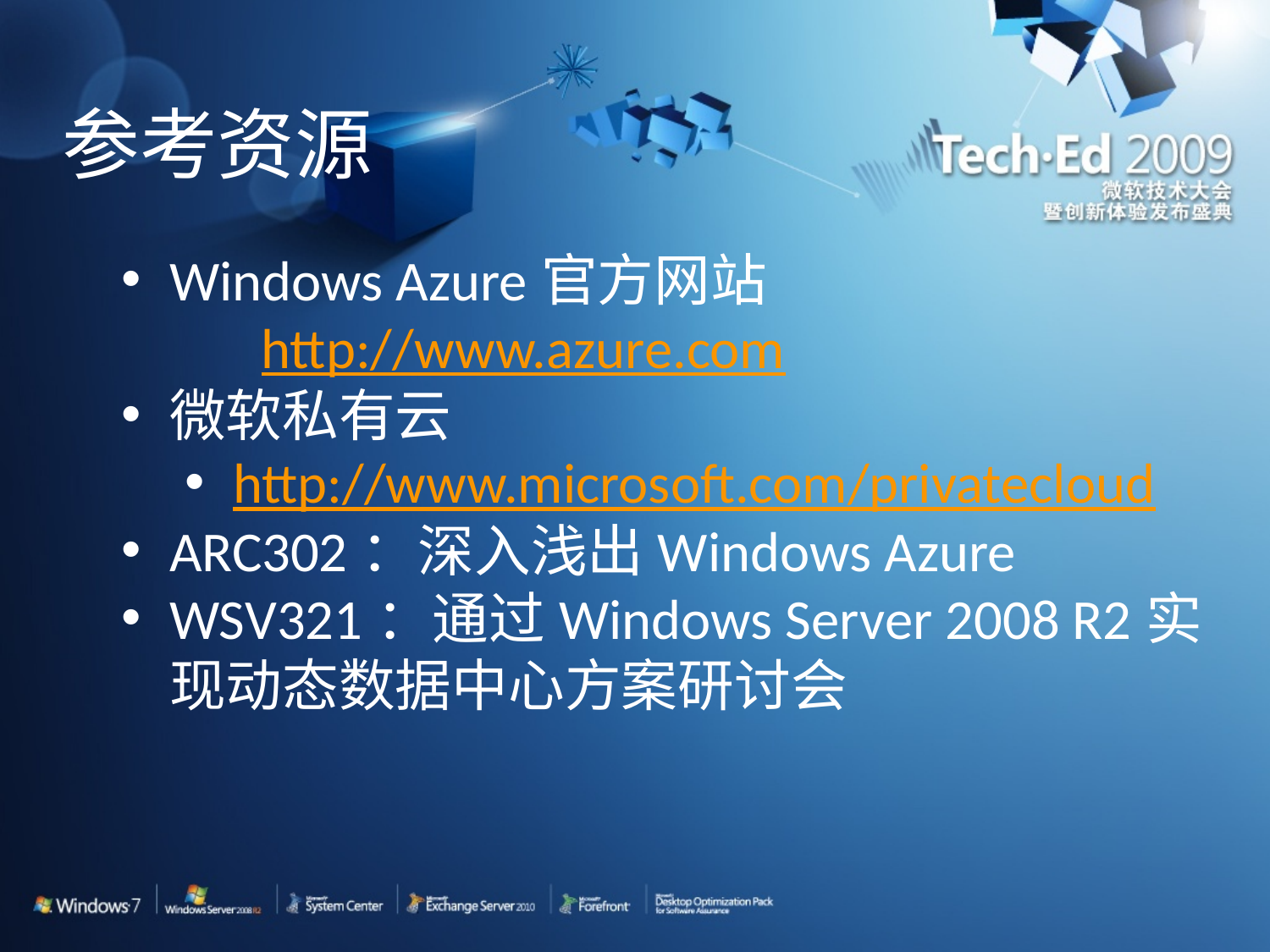

# 参考资源
Windows Azure官方网站
	 http://www.azure.com
微软私有云
http://www.microsoft.com/privatecloud
ARC302：深入浅出Windows Azure
WSV321：通过Windows Server 2008 R2实现动态数据中心方案研讨会